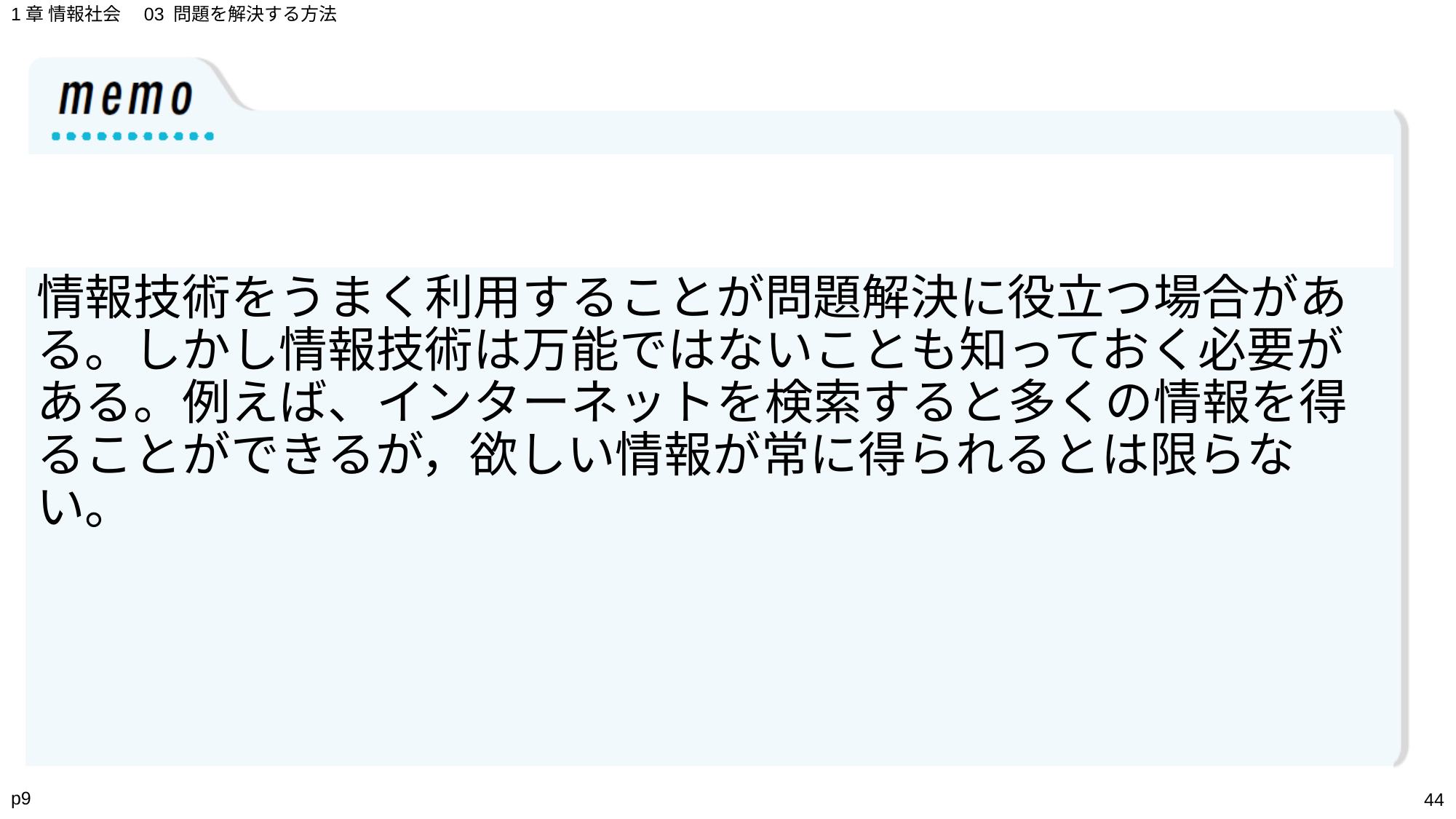

1章 情報社会　03 問題を解決する方法

情報技術をうまく利用することが問題解決に役立つ場合がある。しかし情報技術は万能ではないことも知っておく必要がある。例えば、インターネットを検索すると多くの情報を得ることができるが，欲しい情報が常に得られるとは限らない。
p9
44